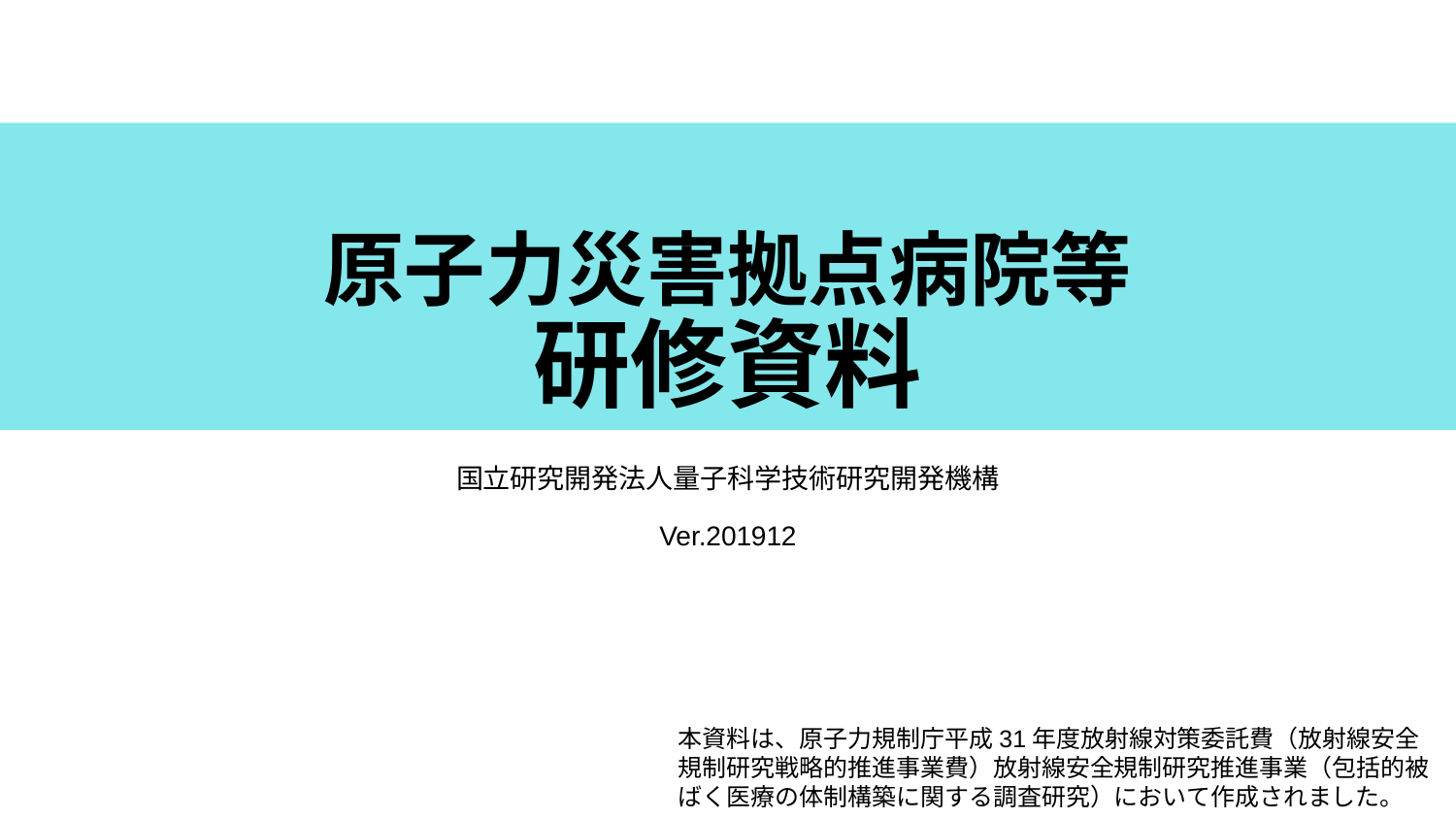

# 原子力災害拠点病院等 研修資料
国立研究開発法人量子科学技術研究開発機構
Ver.201912
本資料は、原子力規制庁平成31年度放射線対策委託費（放射線安全規制研究戦略的推進事業費）放射線安全規制研究推進事業（包括的被ばく医療の体制構築に関する調査研究）において作成されました。